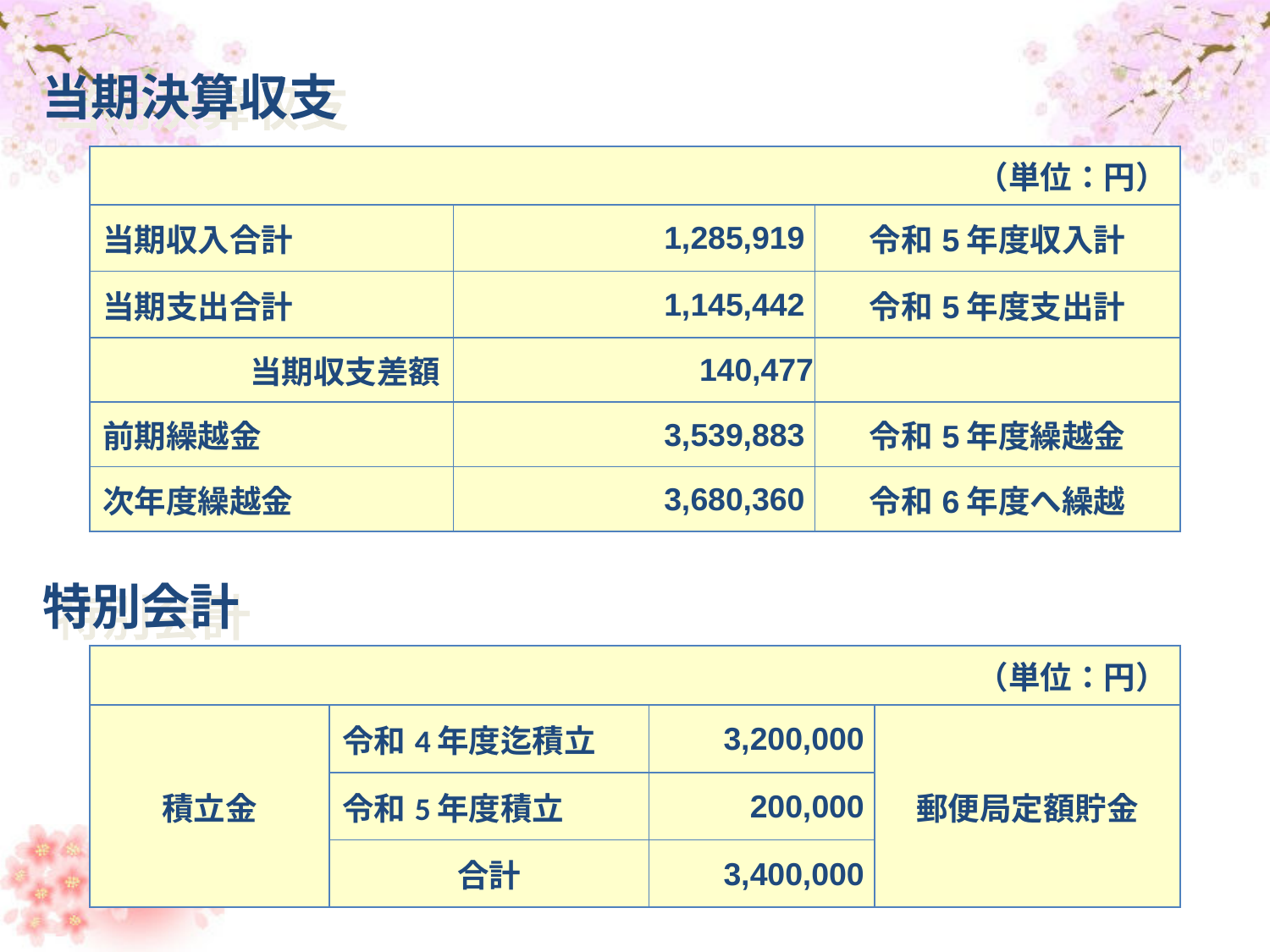

当期決算収支
| （単位：円） |  |  |
| --- | --- | --- |
| 当期収入合計 | 1,285,919 | 令和5年度収入計 |
| 当期支出合計 | 1,145,442 | 令和5年度支出計 |
| 当期収支差額 | 140,477 |  |
| 前期繰越金 | 3,539,883 | 令和5年度繰越金 |
| 次年度繰越金 | 3,680,360 | 令和6年度へ繰越 |
特別会計
| （単位：円） |  |  |  |
| --- | --- | --- | --- |
| 積立金 | 令和4年度迄積立 | 3,200,000 | 郵便局定額貯金 |
|  | 令和5年度積立 | 200,000 |  |
|  | 合計 | 3,400,000 |  |